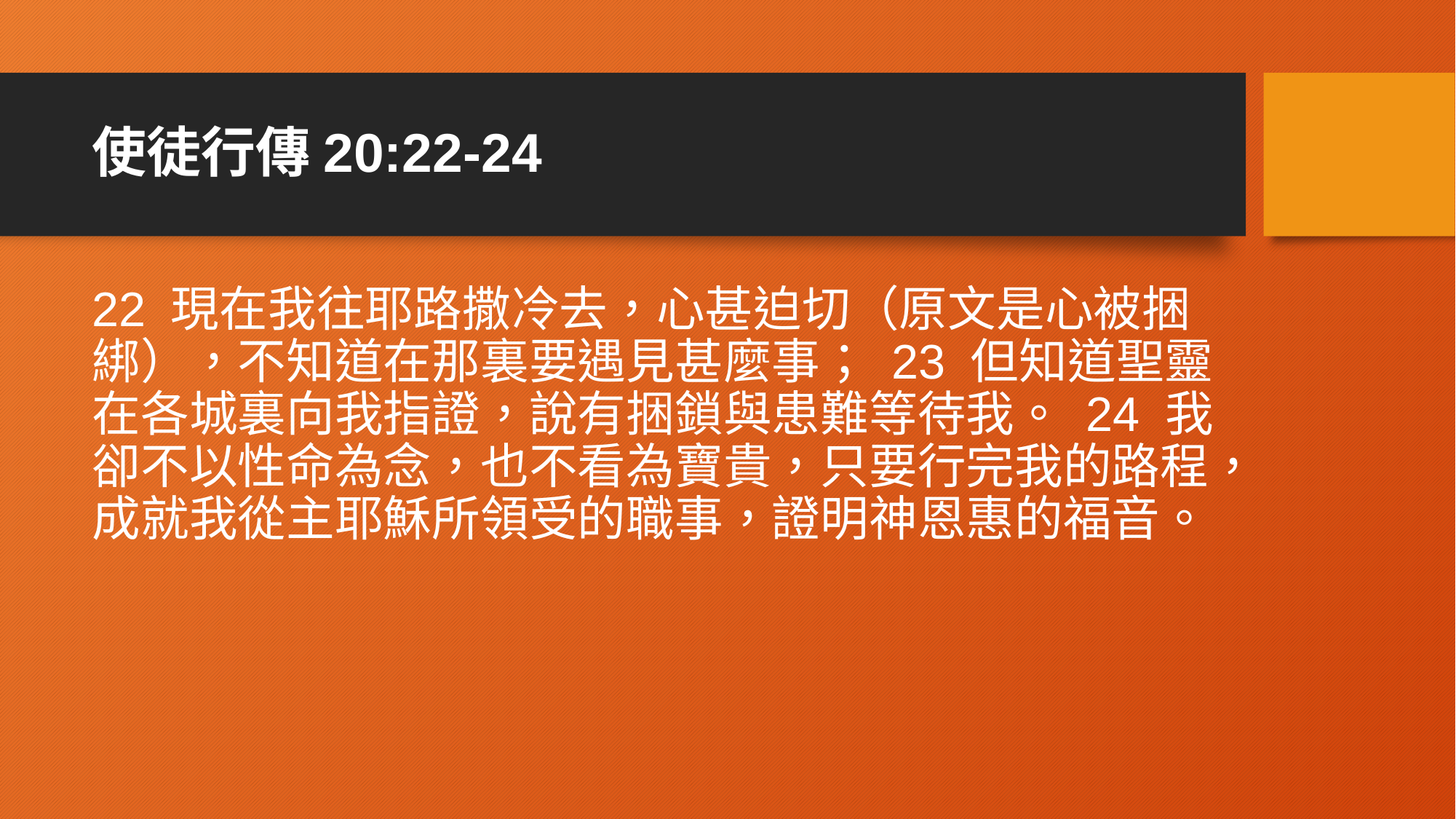

# 使徒行傳‬20:22-24
‪22 現在我往耶路撒冷去，心甚迫切（原文是心被捆綁），不知道在那裏要遇見甚麼事； 23 但知道聖靈在各城裏向我指證，說有捆鎖與患難等待我。 24 我卻不以性命為念，也不看為寶貴，只要行完我的路程，成就我從主耶穌所領受的職事，證明神恩惠的福音。